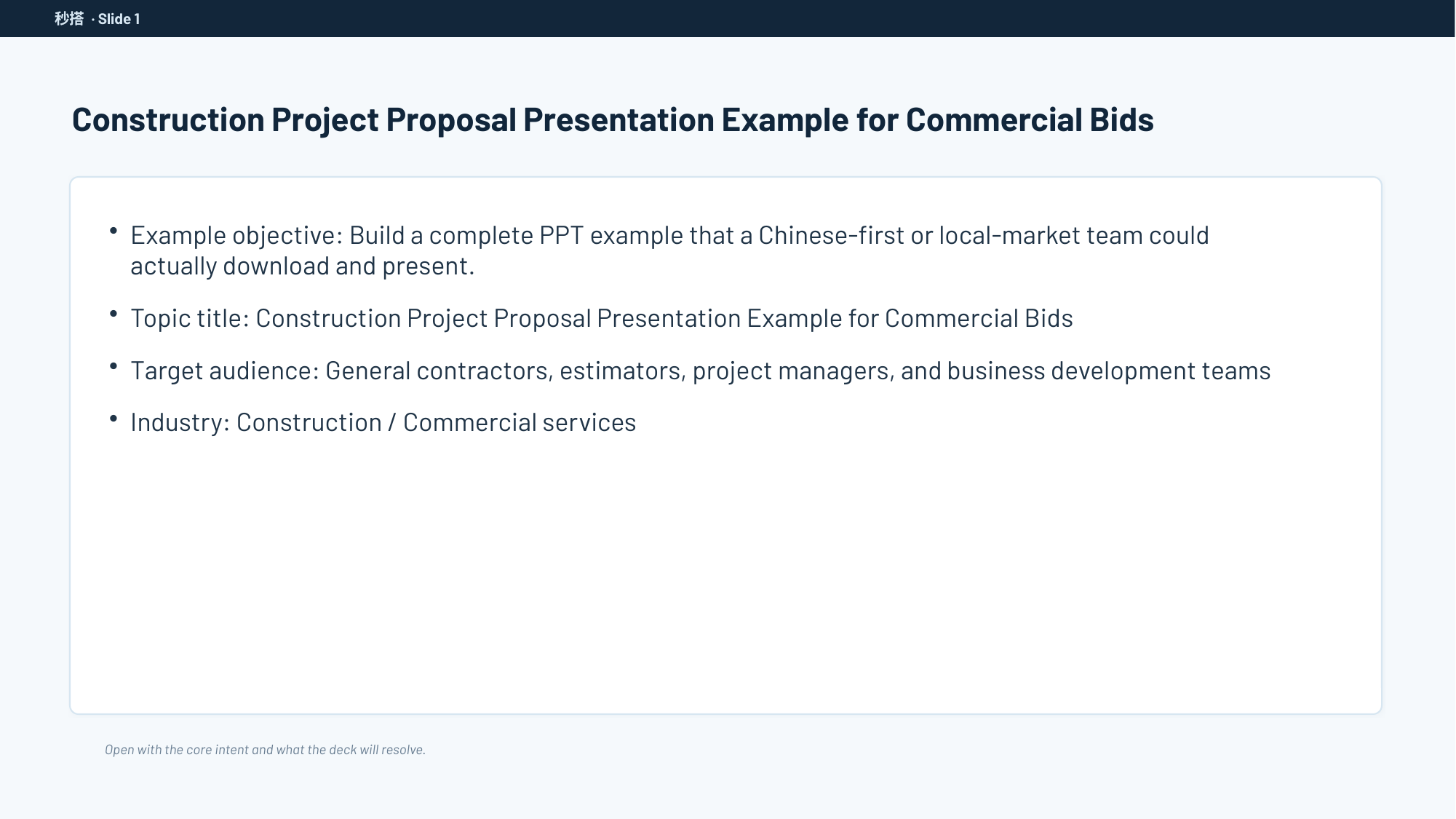

秒搭 · Slide 1
Construction Project Proposal Presentation Example for Commercial Bids

Example objective: Build a complete PPT example that a Chinese-first or local-market team could actually download and present.
Topic title: Construction Project Proposal Presentation Example for Commercial Bids
Target audience: General contractors, estimators, project managers, and business development teams
Industry: Construction / Commercial services
Open with the core intent and what the deck will resolve.